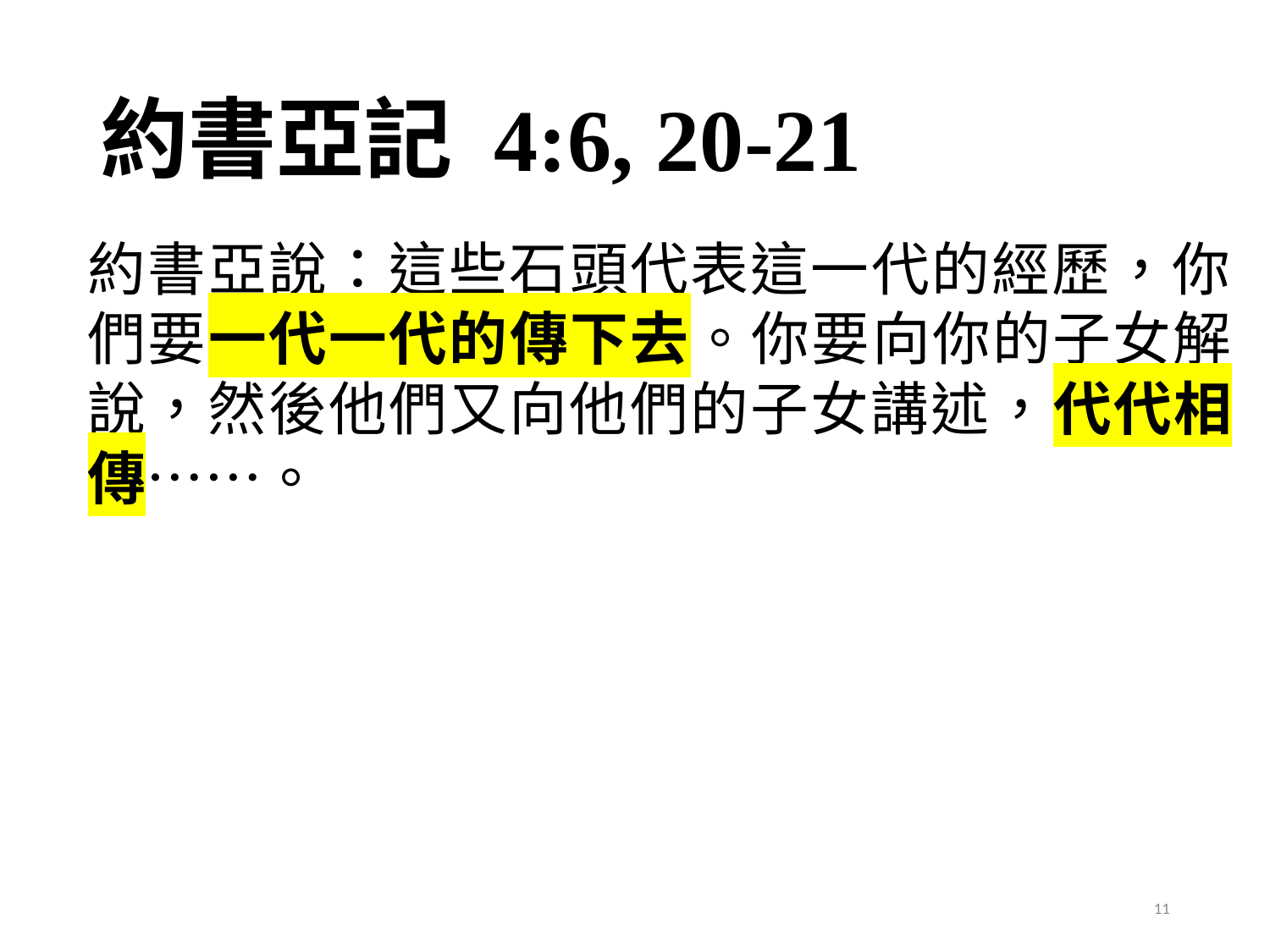

# 約書亞記 4:6, 20-21
約書亞說：這些石頭代表這一代的經歷，你們要一代一代的傳下去。你要向你的子女解說，然後他們又向他們的子女講述，代代相傳……。
11